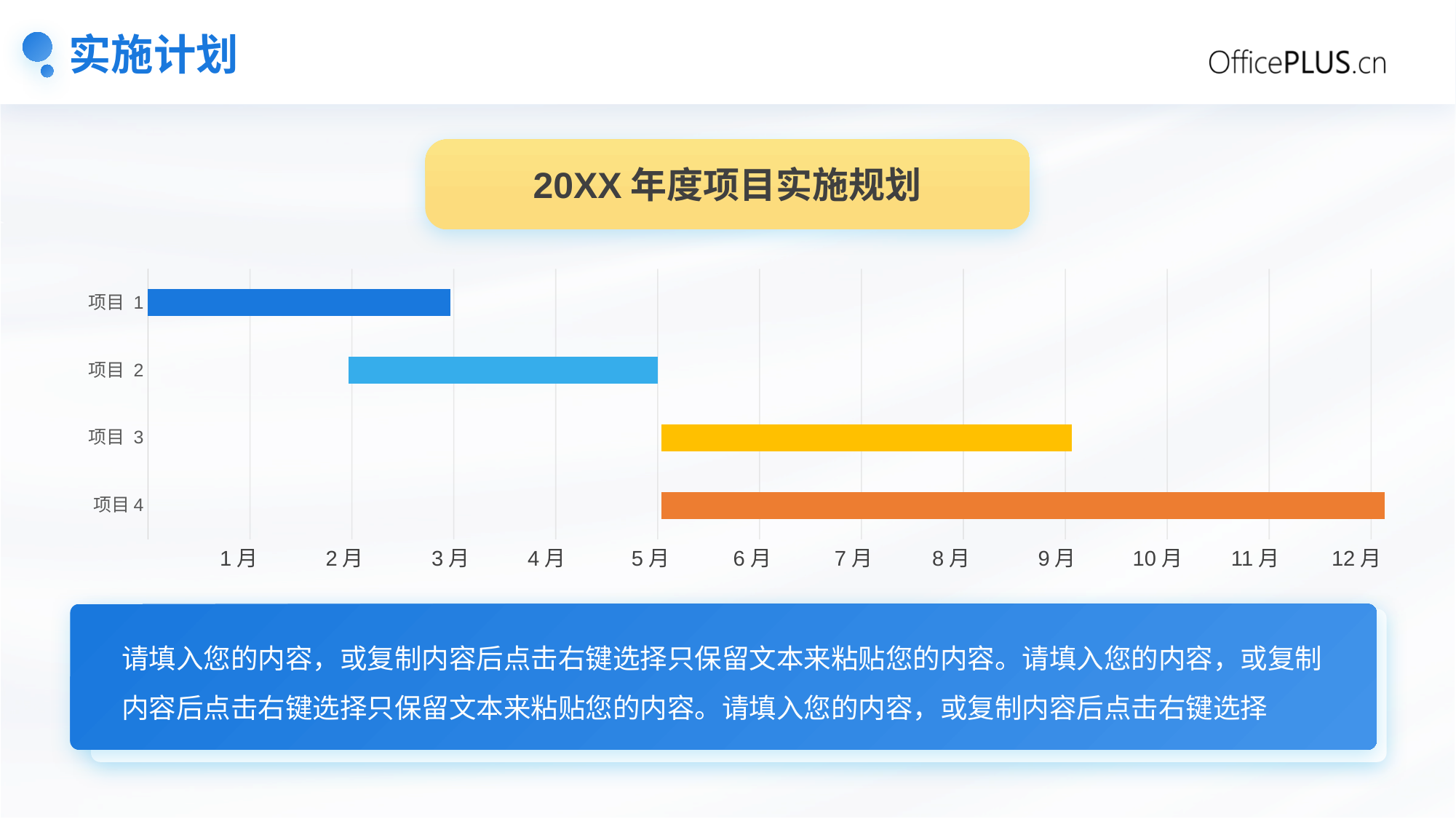

# 实施计划

20XX年度项目实施规划

### Chart

| Category | 系列 1 | 系列 2 | 系列 3 |
|---|---|---|---|
| 项目 1 | 44562.0 | 89.0 | 44651.0 |
| 项目 2 | 44621.0 | 91.0 | 44712.0 |
| 项目 3 | 44713.0 | 121.0 | 44834.0 |
| 项目4 | 44713.0 | 213.0 | 44926.0 |

7月

8月

9月

1月
2月
3月
4月
5月
6月
10月
11月
12月

请填入您的内容，或复制内容后点击右键选择只保留文本来粘贴您的内容。请填入您的内容，或复制内容后点击右键选择只保留文本来粘贴您的内容。请填入您的内容，或复制内容后点击右键选择